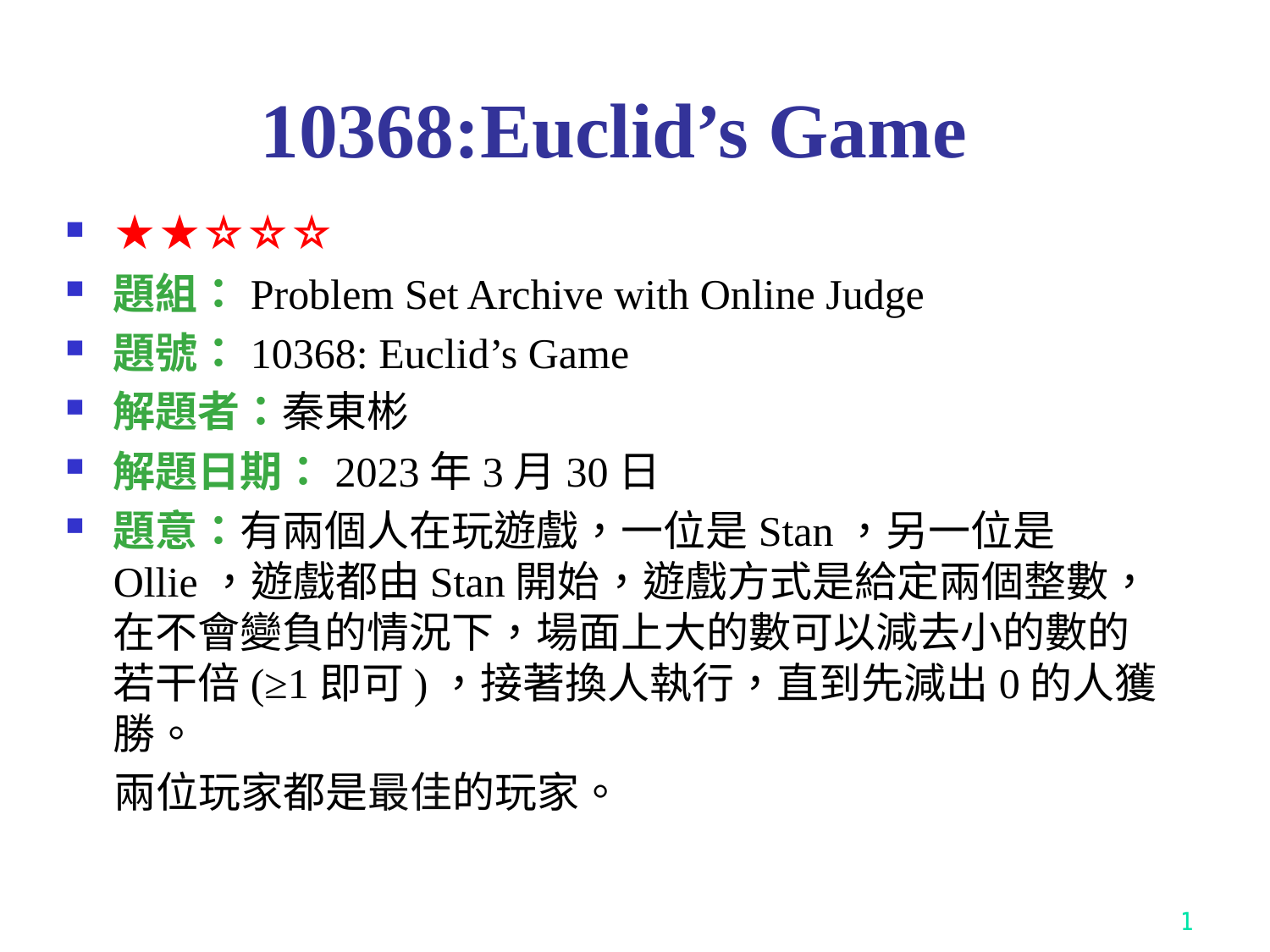

# 10368:Euclid’s Game
★★☆☆☆
題組：Problem Set Archive with Online Judge
題號：10368: Euclid’s Game
解題者：秦東彬
解題日期：2023年3月30日
題意：有兩個人在玩遊戲，一位是Stan，另一位是Ollie，遊戲都由Stan開始，遊戲方式是給定兩個整數，在不會變負的情況下，場面上大的數可以減去小的數的若干倍(≥1即可)，接著換人執行，直到先減出0的人獲勝。
    兩位玩家都是最佳的玩家。
1